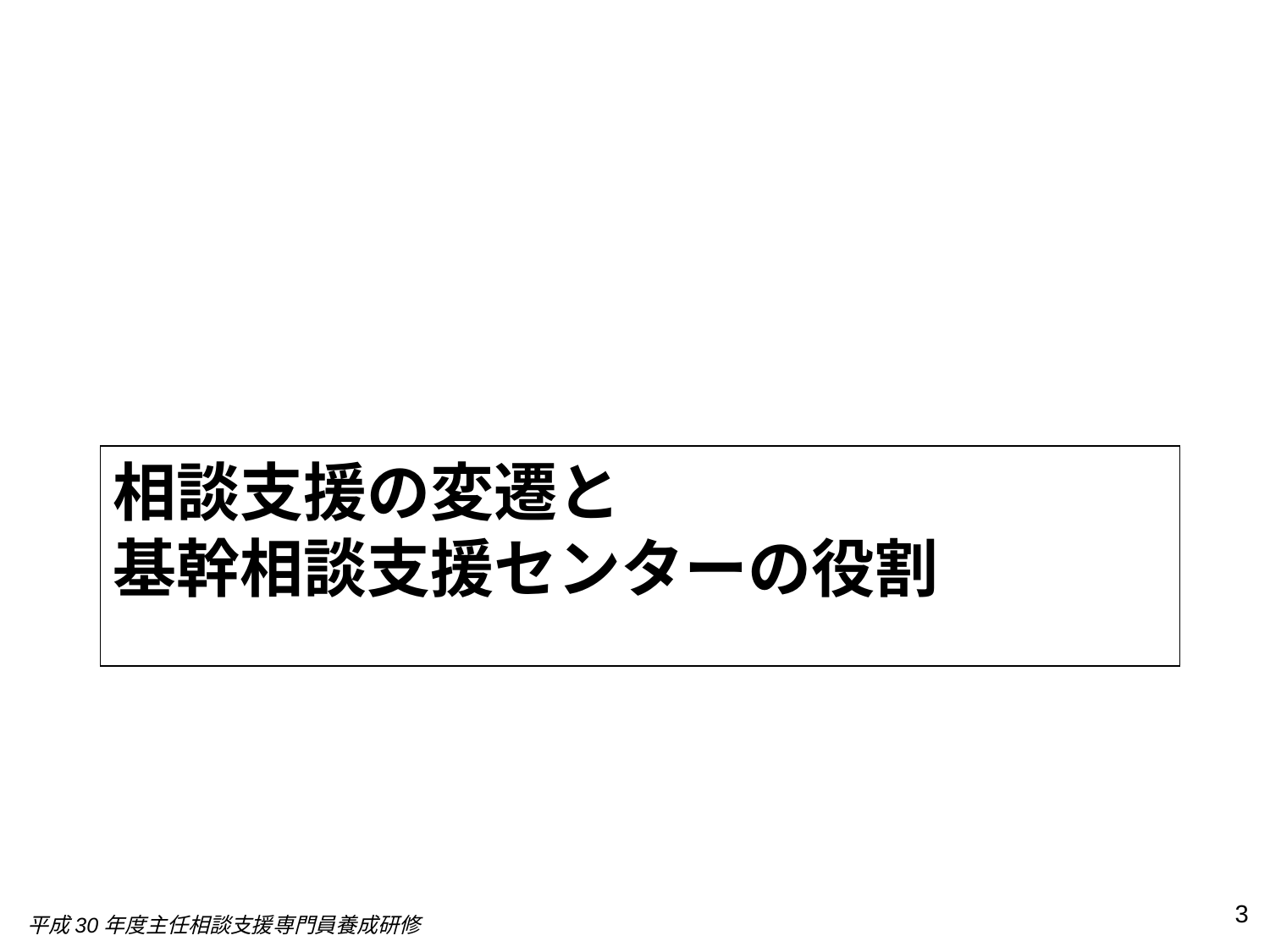

相談支援の変遷と
基幹相談支援センターの役割
3
平成30年度主任相談支援専門員養成研修